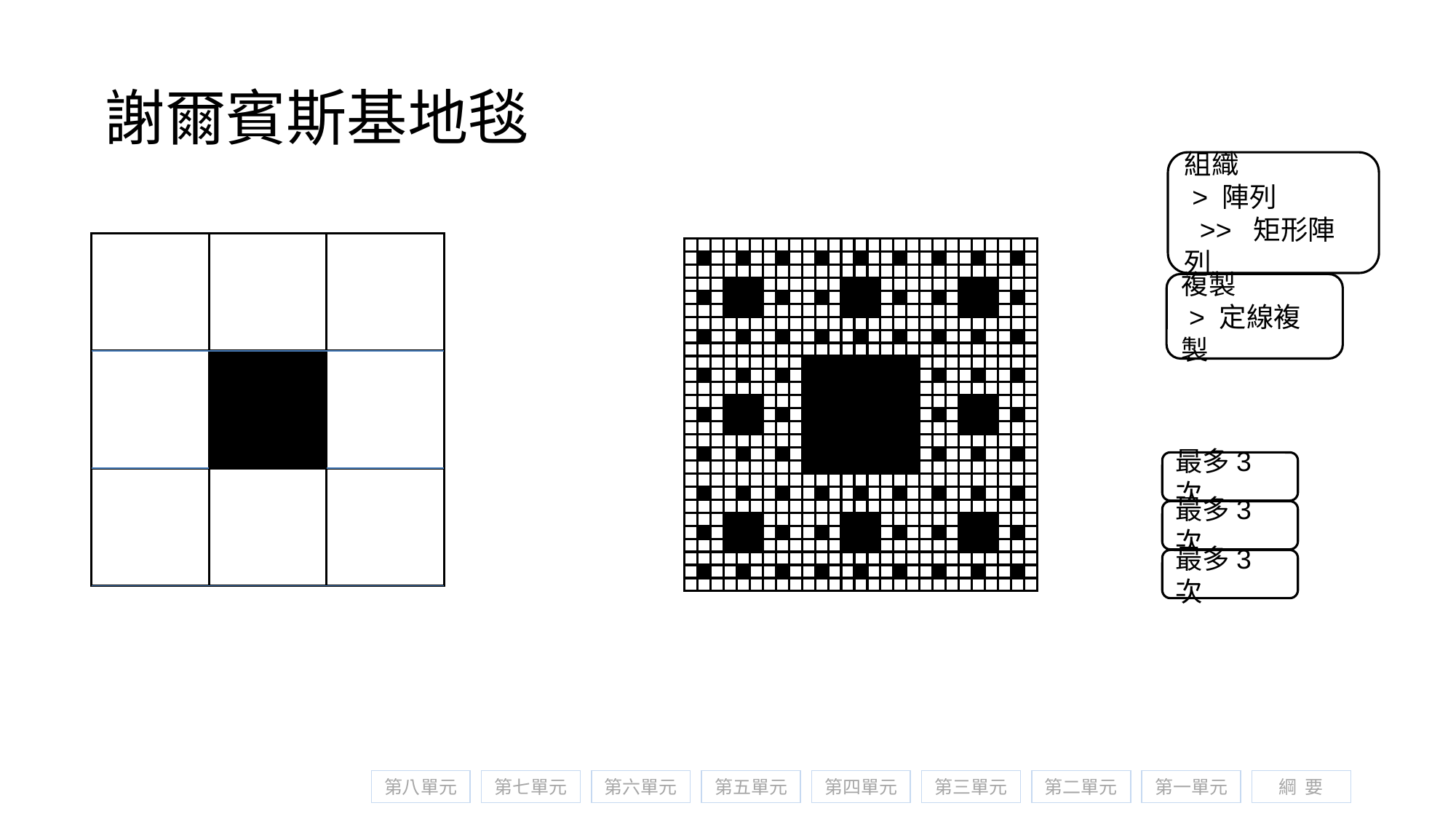

謝爾賓斯基地毯
組織
 > 陣列
  >>  矩形陣列

複製
 > 定線複製

最多3次

最多3次

最多3次